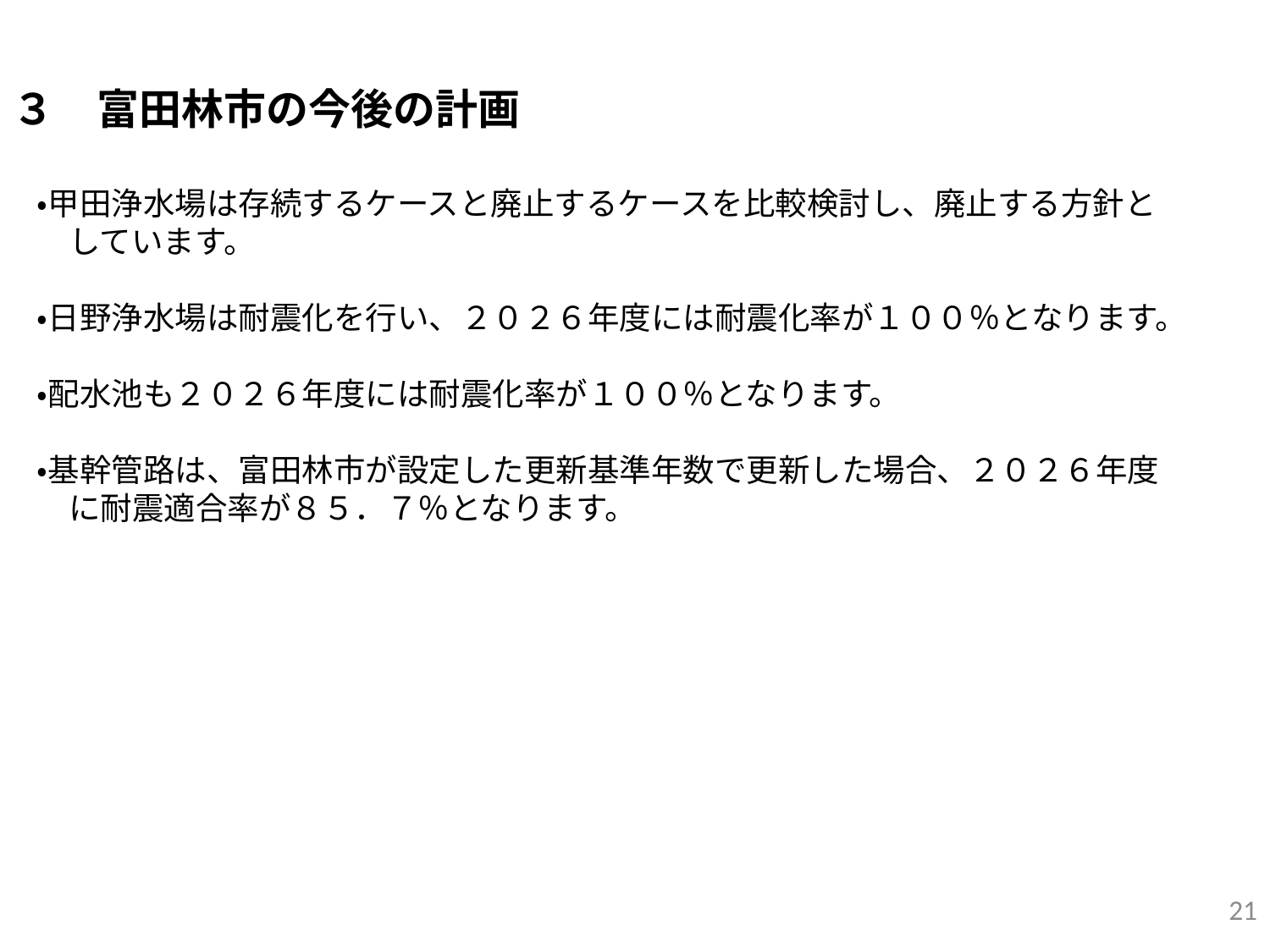

３　富田林市の今後の計画

・甲田浄水場は存続するケースと廃止するケースを比較検討し、廃止する方針と
　しています。

・日野浄水場は耐震化を行い、２０２６年度には耐震化率が１００％となります。

・配水池も２０２６年度には耐震化率が１００％となります。

・基幹管路は、富田林市が設定した更新基準年数で更新した場合、２０２６年度
　に耐震適合率が８５．７％となります。
21